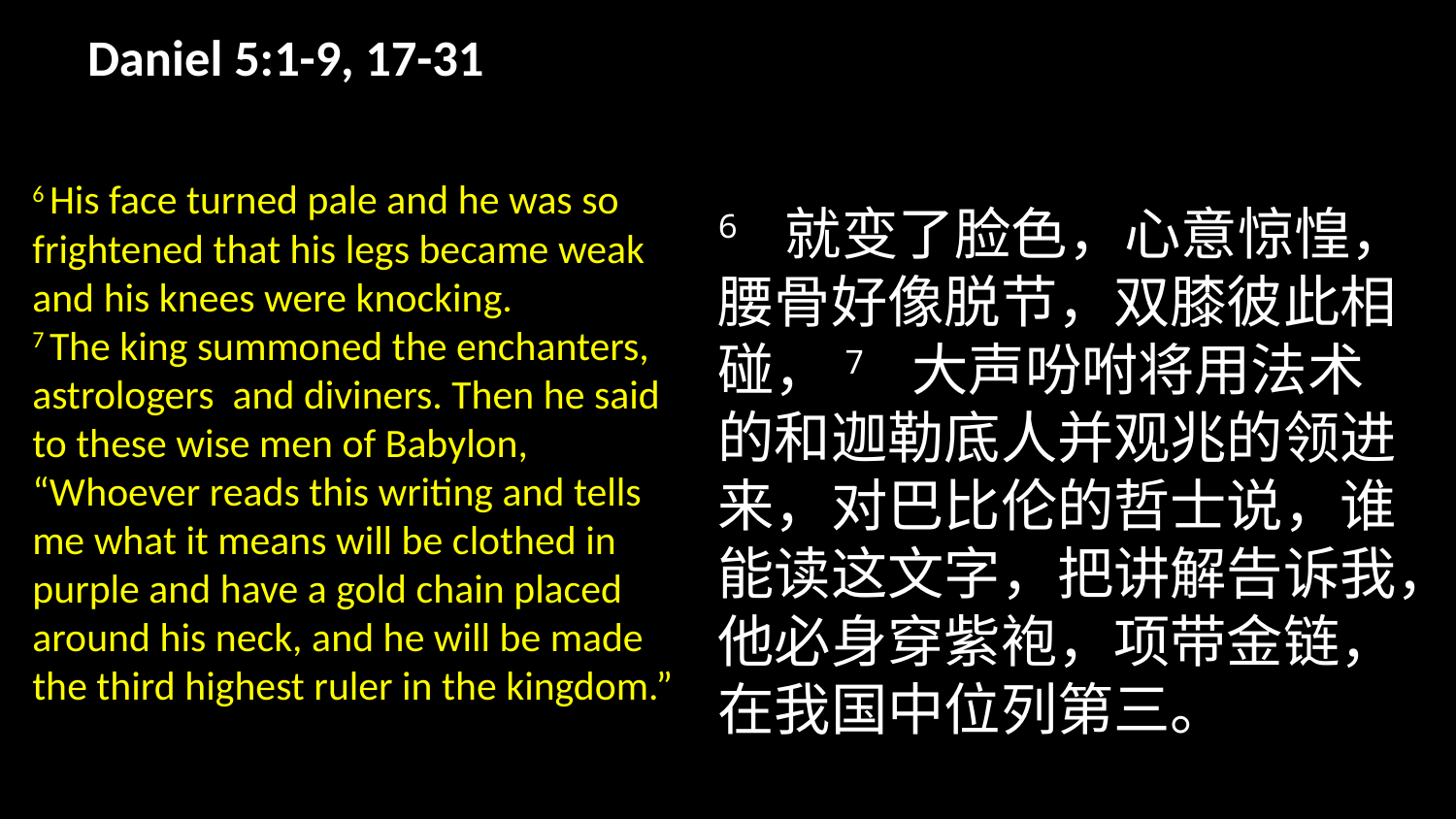

# Daniel 5:1-9, 17-31
6 His face turned pale and he was so frightened that his legs became weak and his knees were knocking.
7 The king summoned the enchanters, astrologers  and diviners. Then he said to these wise men of Babylon, “Whoever reads this writing and tells me what it means will be clothed in purple and have a gold chain placed around his neck, and he will be made the third highest ruler in the kingdom.”
6 就变了脸色，心意惊惶，腰骨好像脱节，双膝彼此相碰，7 大声吩咐将用法术的和迦勒底人并观兆的领进来，对巴比伦的哲士说，谁能读这文字，把讲解告诉我，他必身穿紫袍，项带金链，在我国中位列第三。